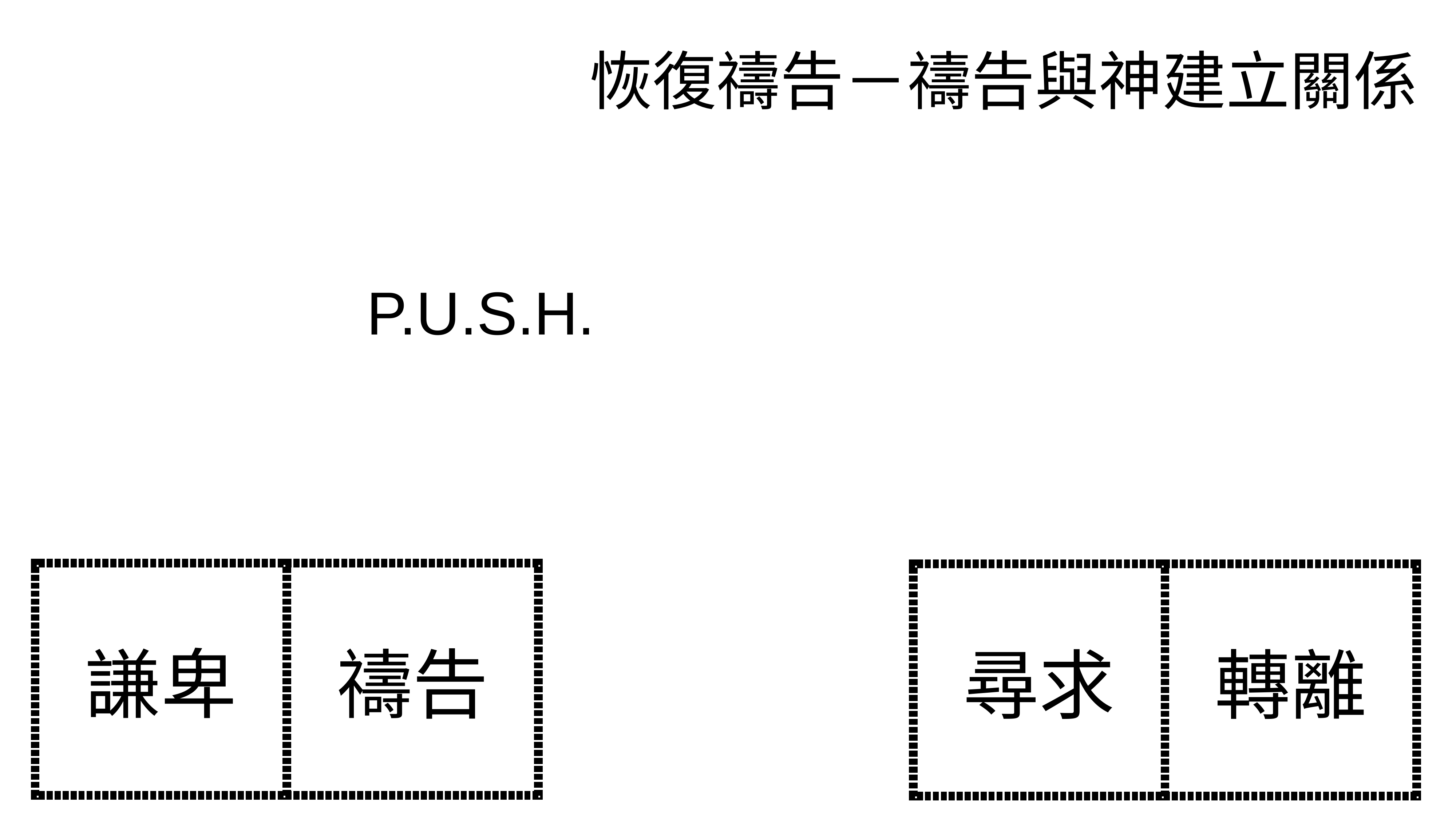

恢復禱告－禱告與神建立關係
P.U.S.H.
| 謙卑 | 禱告 |
| --- | --- |
| 尋求 | 轉離 |
| --- | --- |